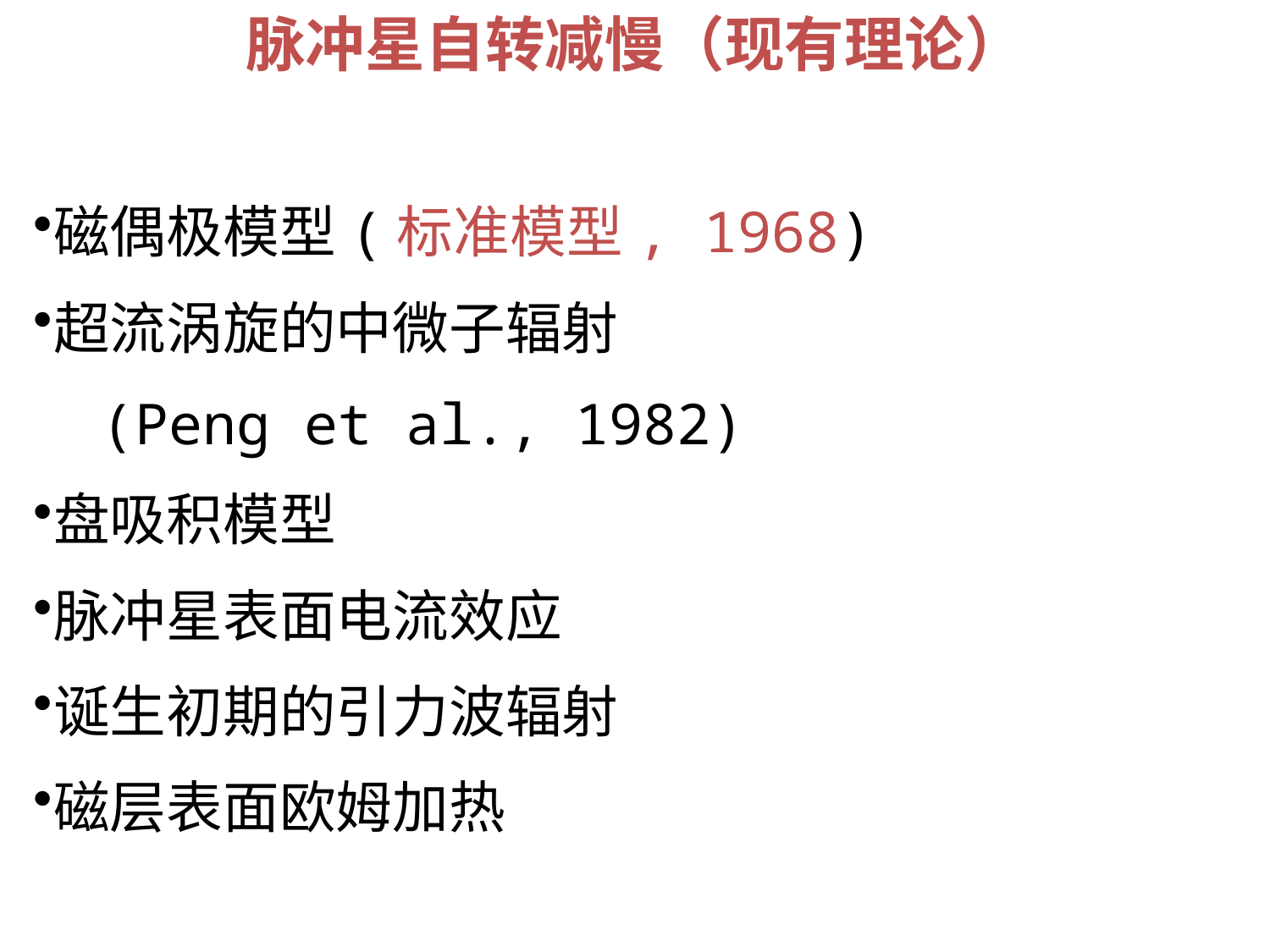

# 脉冲星自转减慢（现有理论）
磁偶极模型(标准模型, 1968)
超流涡旋的中微子辐射
  (Peng et al., 1982)
盘吸积模型
脉冲星表面电流效应
诞生初期的引力波辐射
磁层表面欧姆加热